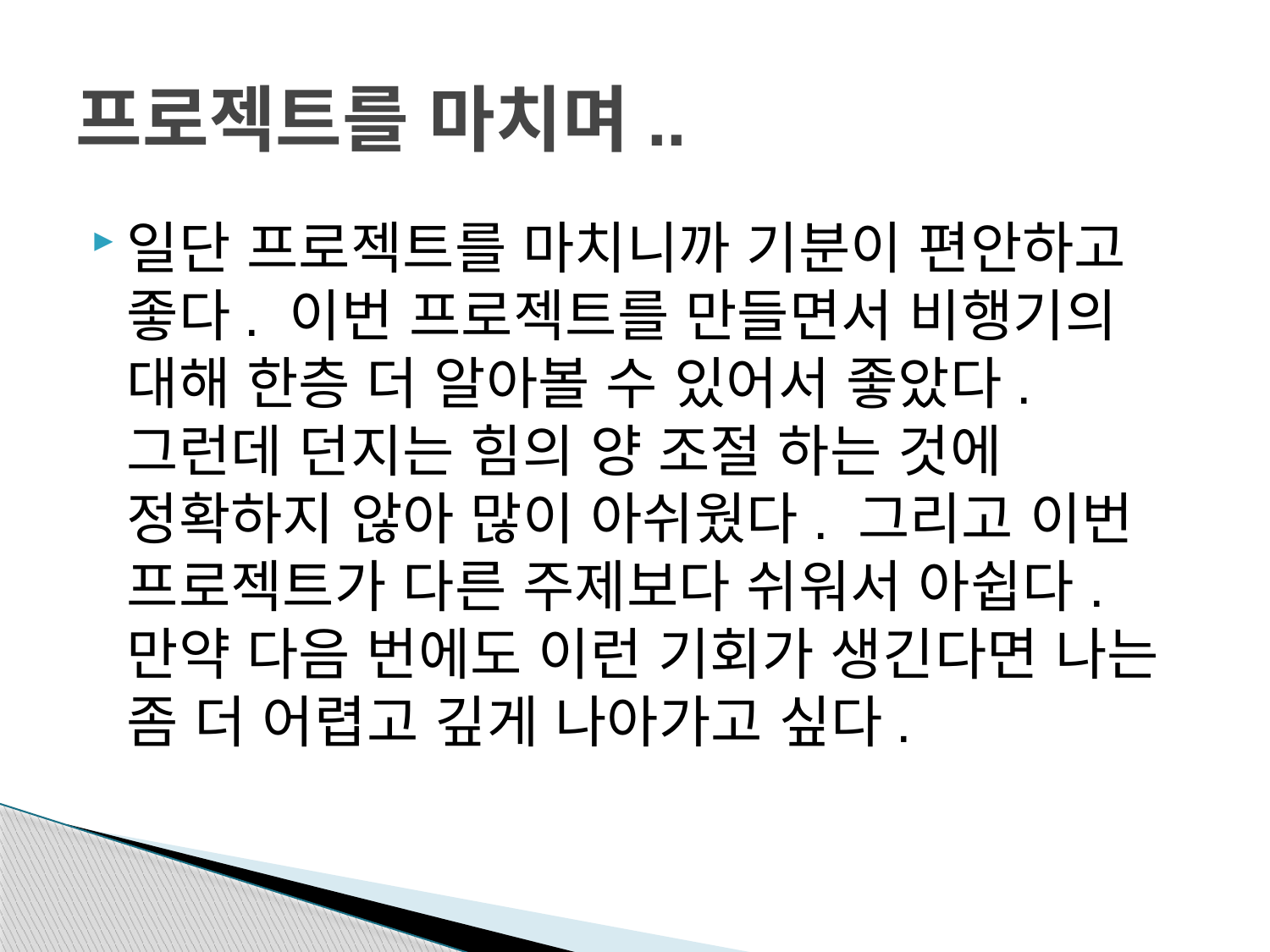

# 프로젝트를 마치며..
일단 프로젝트를 마치니까 기분이 편안하고 좋다. 이번 프로젝트를 만들면서 비행기의 대해 한층 더 알아볼 수 있어서 좋았다. 그런데 던지는 힘의 양 조절 하는 것에 정확하지 않아 많이 아쉬웠다. 그리고 이번 프로젝트가 다른 주제보다 쉬워서 아쉽다. 만약 다음 번에도 이런 기회가 생긴다면 나는 좀 더 어렵고 깊게 나아가고 싶다.